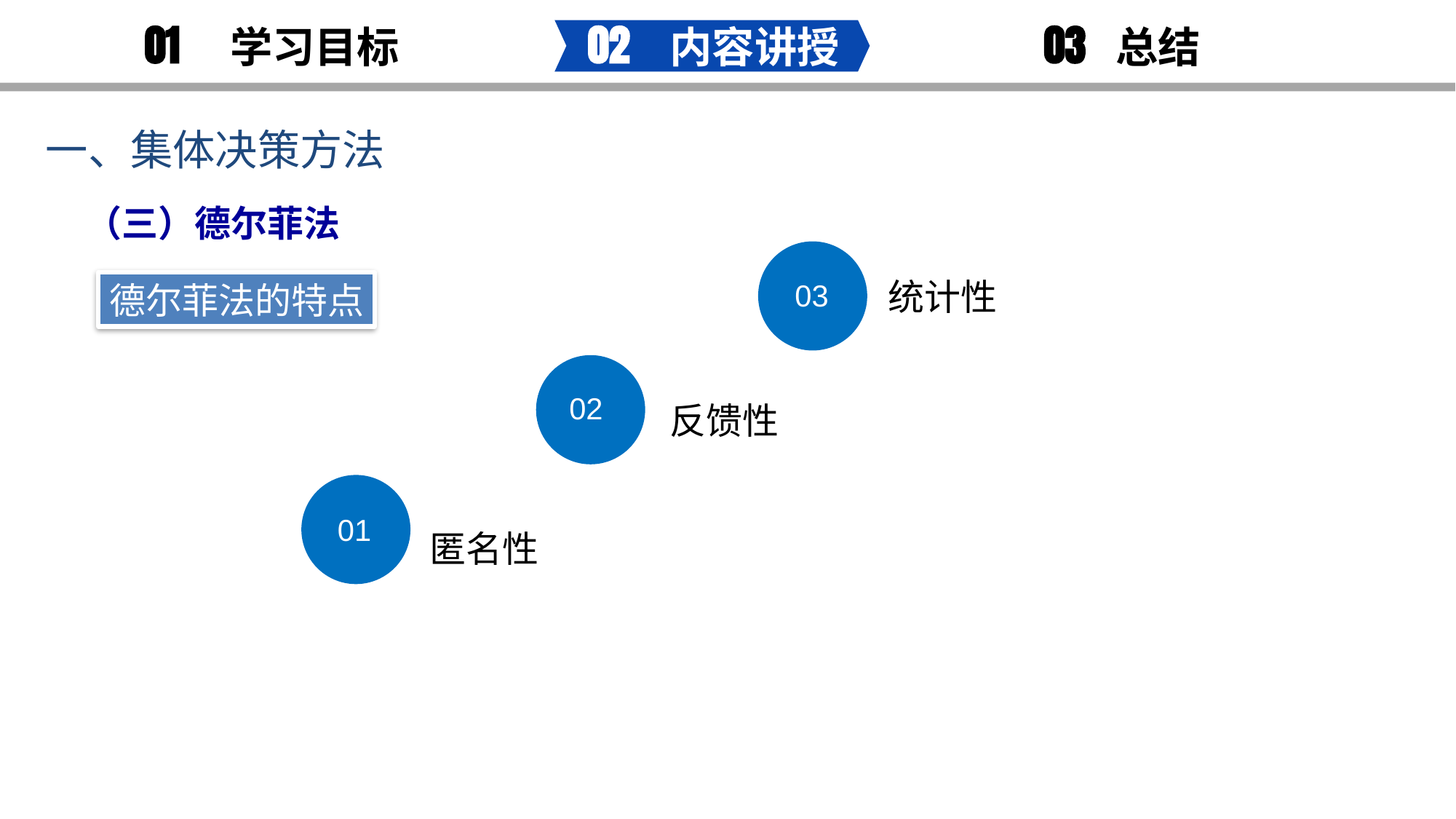

02   内容讲授
03  总结
01    学习目标

一、集体决策方法
明 年 工 作 计 划
（三）德尔菲法

03
统计性
德尔菲法的特点

02
反馈性

01
匿名性